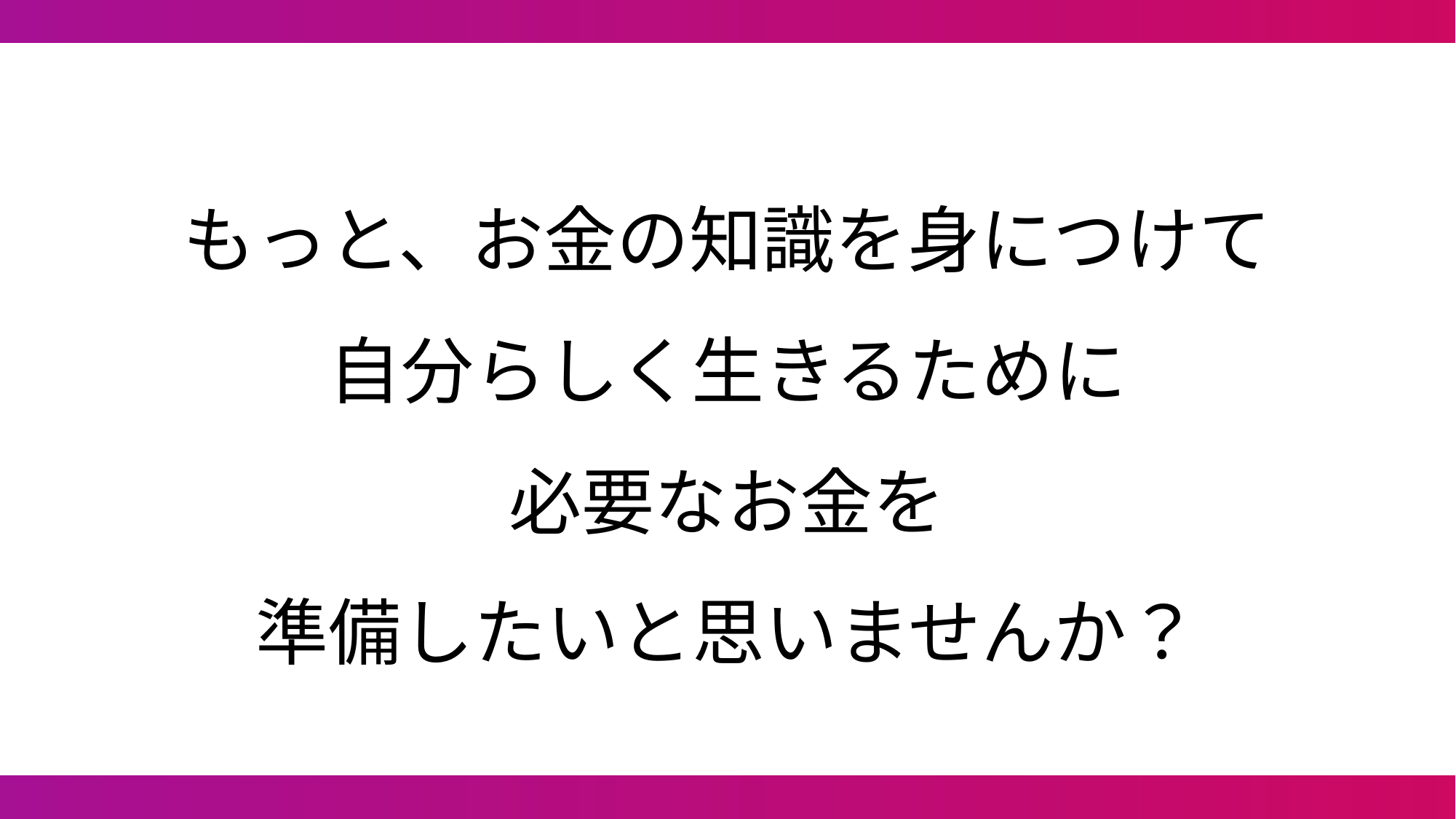

もっと、お金の知識を身につけて
自分らしく生きるために
必要なお金を
準備したいと思いませんか？